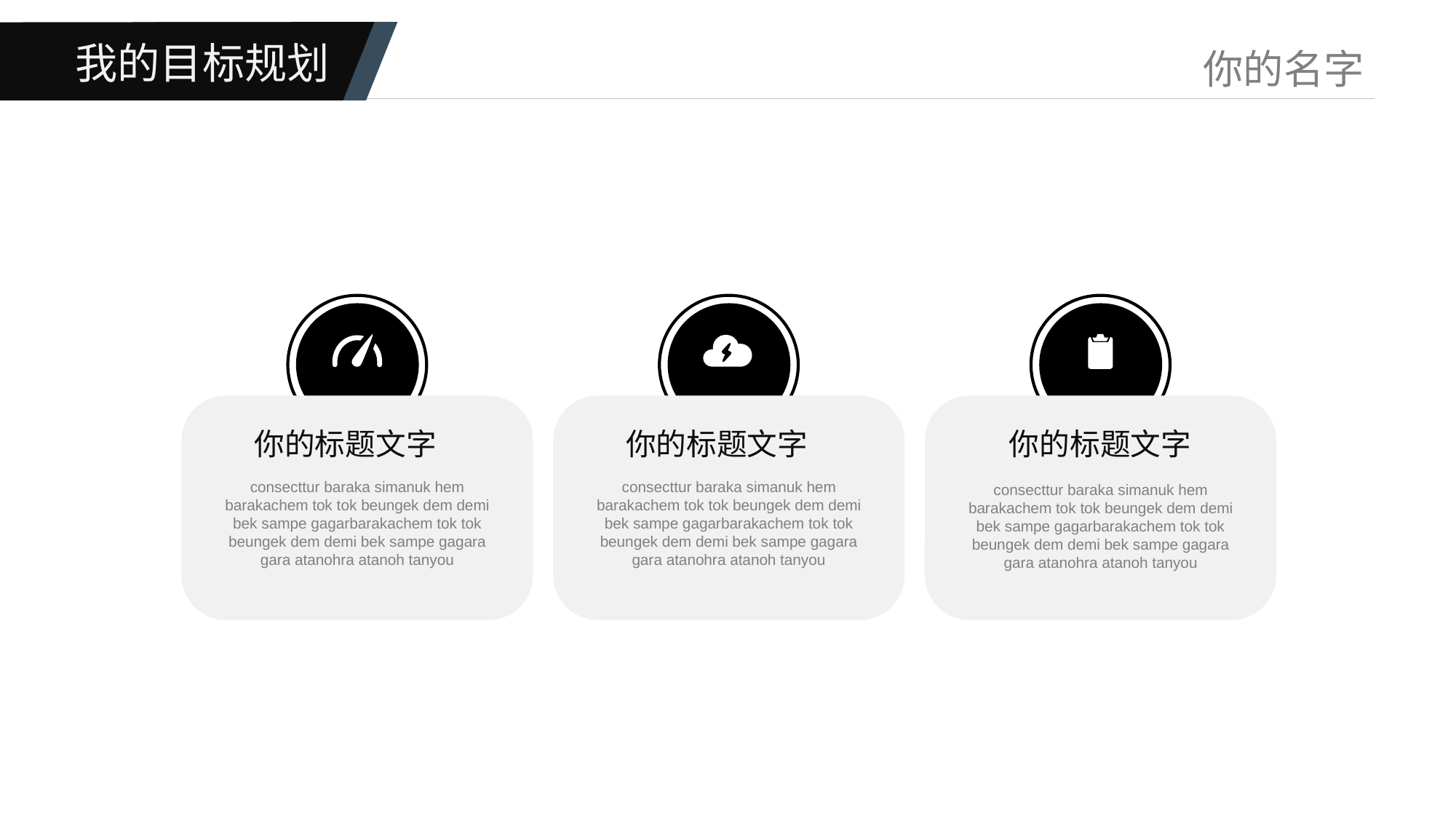

我的目标规划

你的标题文字
你的标题文字
你的标题文字
consecttur baraka simanuk hem barakachem tok tok beungek dem demi bek sampe gagarbarakachem tok tok beungek dem demi bek sampe gagara gara atanohra atanoh tanyou
consecttur baraka simanuk hem barakachem tok tok beungek dem demi bek sampe gagarbarakachem tok tok beungek dem demi bek sampe gagara gara atanohra atanoh tanyou
consecttur baraka simanuk hem barakachem tok tok beungek dem demi bek sampe gagarbarakachem tok tok beungek dem demi bek sampe gagara gara atanohra atanoh tanyou